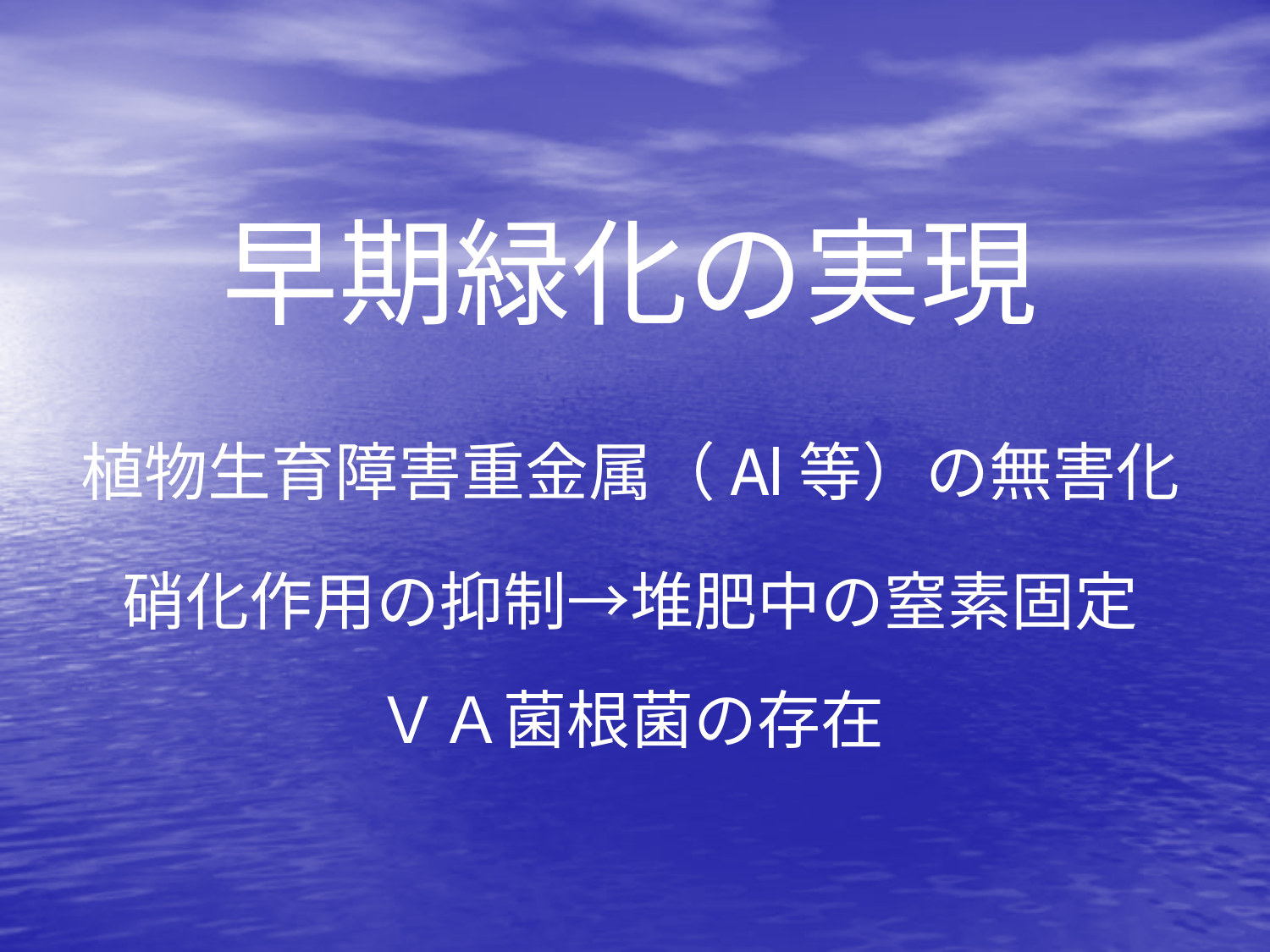

早期緑化の実現
植物生育障害重金属（Al等）の無害化
硝化作用の抑制→堆肥中の窒素固定
ＶＡ菌根菌の存在